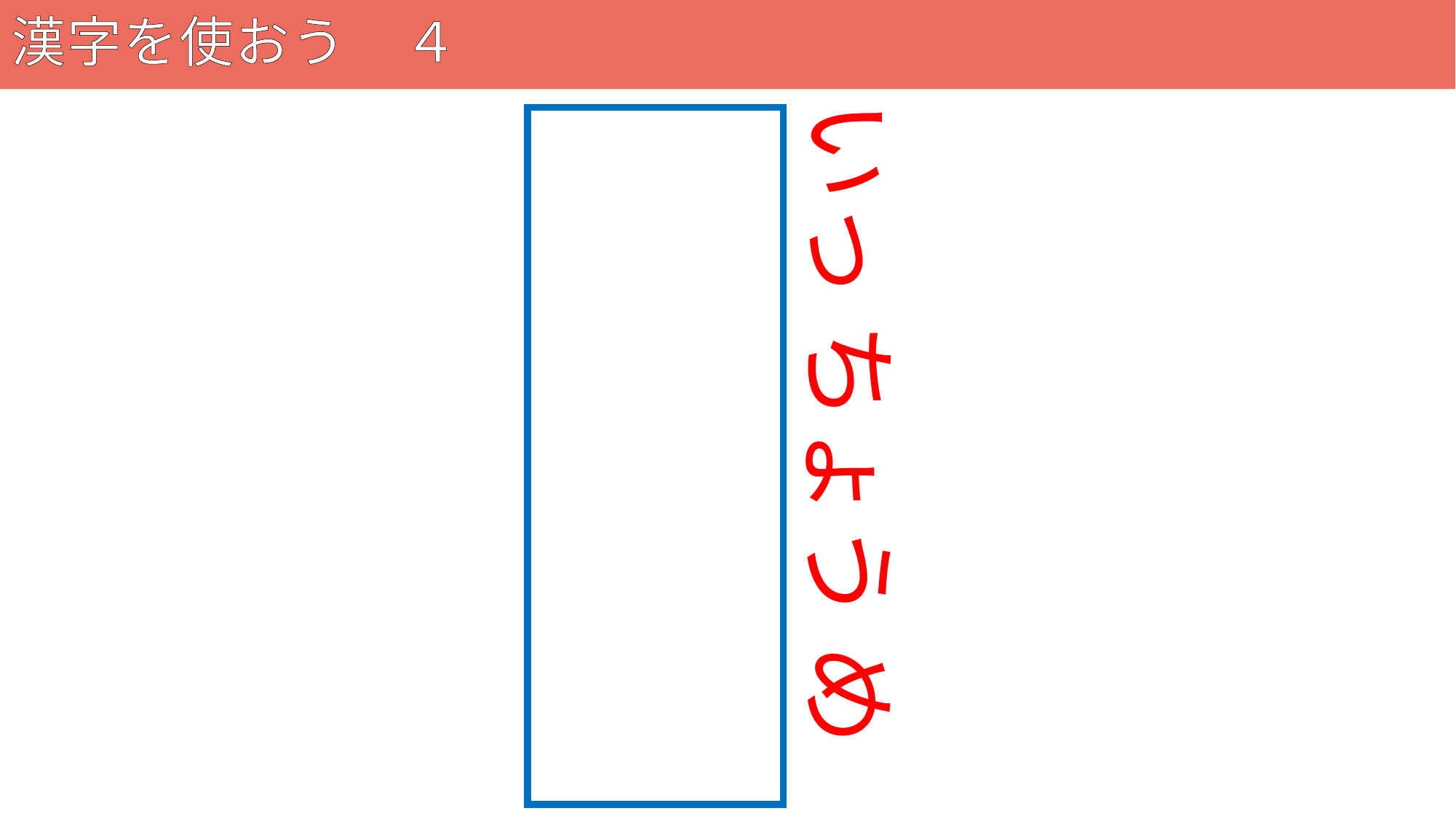

# 漢字を使おう　４
118
いっ ちょう め
一丁目